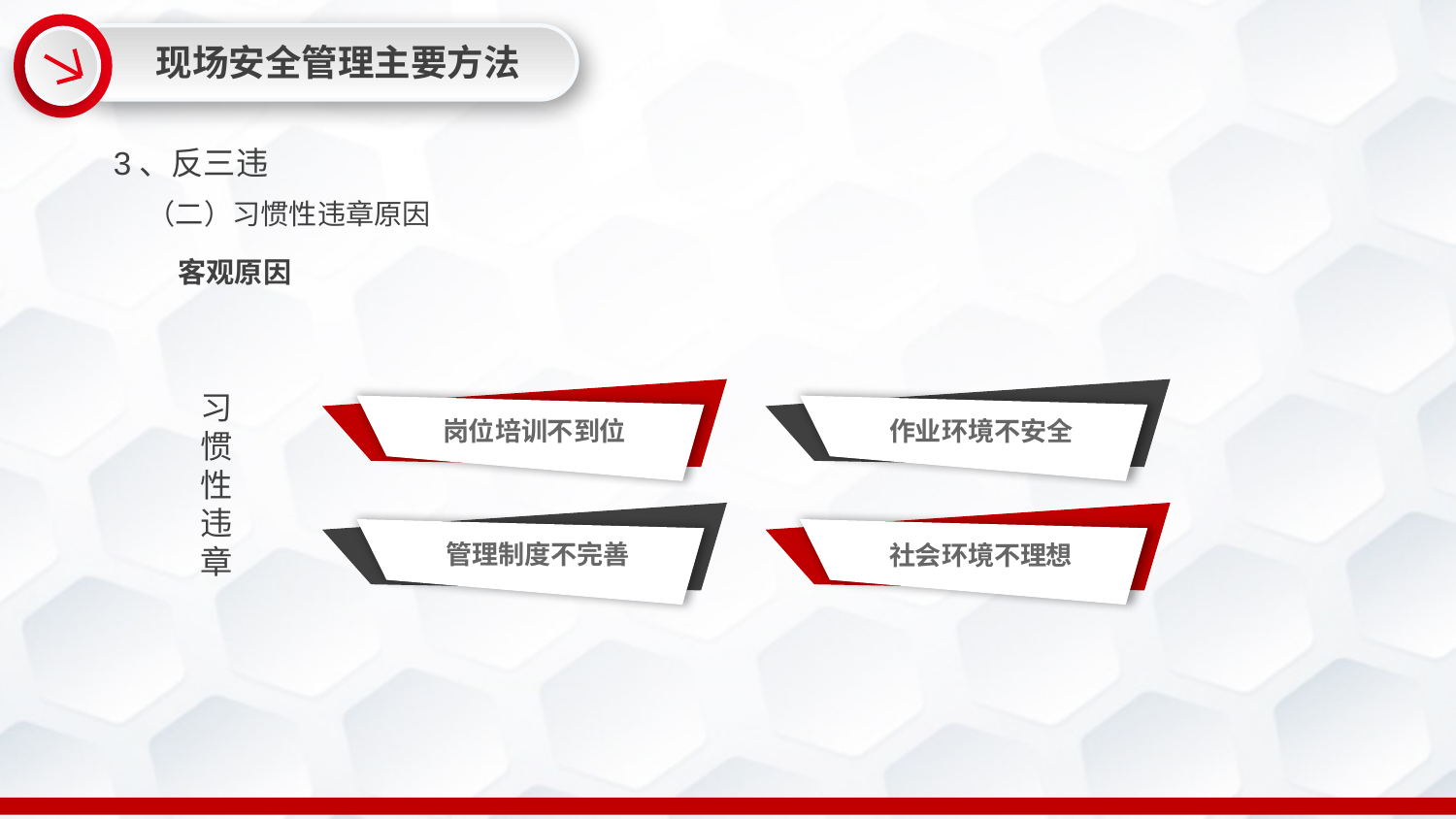

现场安全管理主要方法
3、反三违
（二）习惯性违章原因
客观原因

岗位培训不到位

作业环境不安全

管理制度不完善

社会环境不理想
习惯性违章